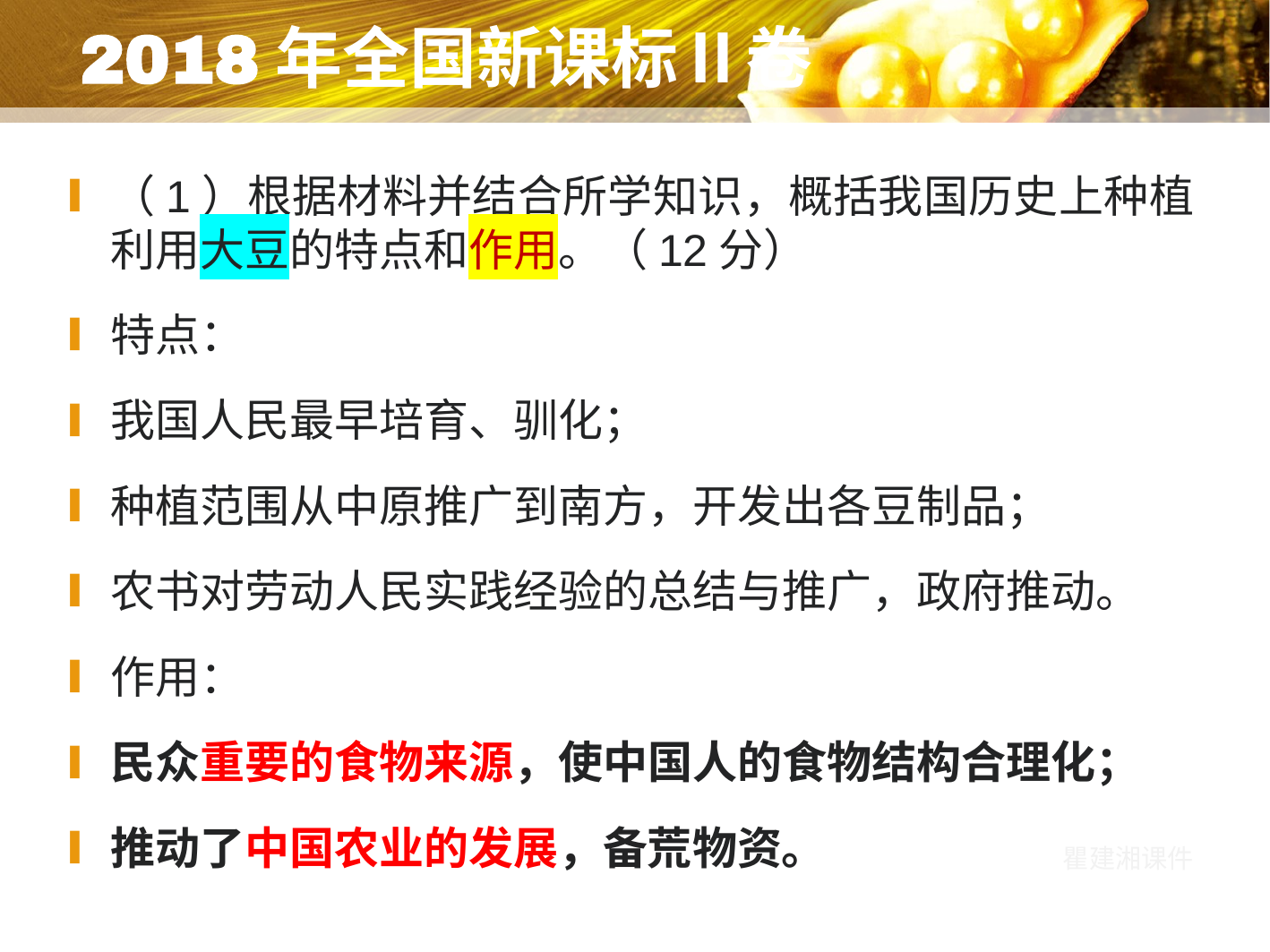

# 2018年全国新课标Ⅱ卷
（1）根据材料并结合所学知识，概括我国历史上种植利用大豆的特点和作用。（12分）
特点：
我国人民最早培育、驯化；
种植范围从中原推广到南方，开发出各豆制品；
农书对劳动人民实践经验的总结与推广，政府推动。
作用：
民众重要的食物来源，使中国人的食物结构合理化；
推动了中国农业的发展，备荒物资。